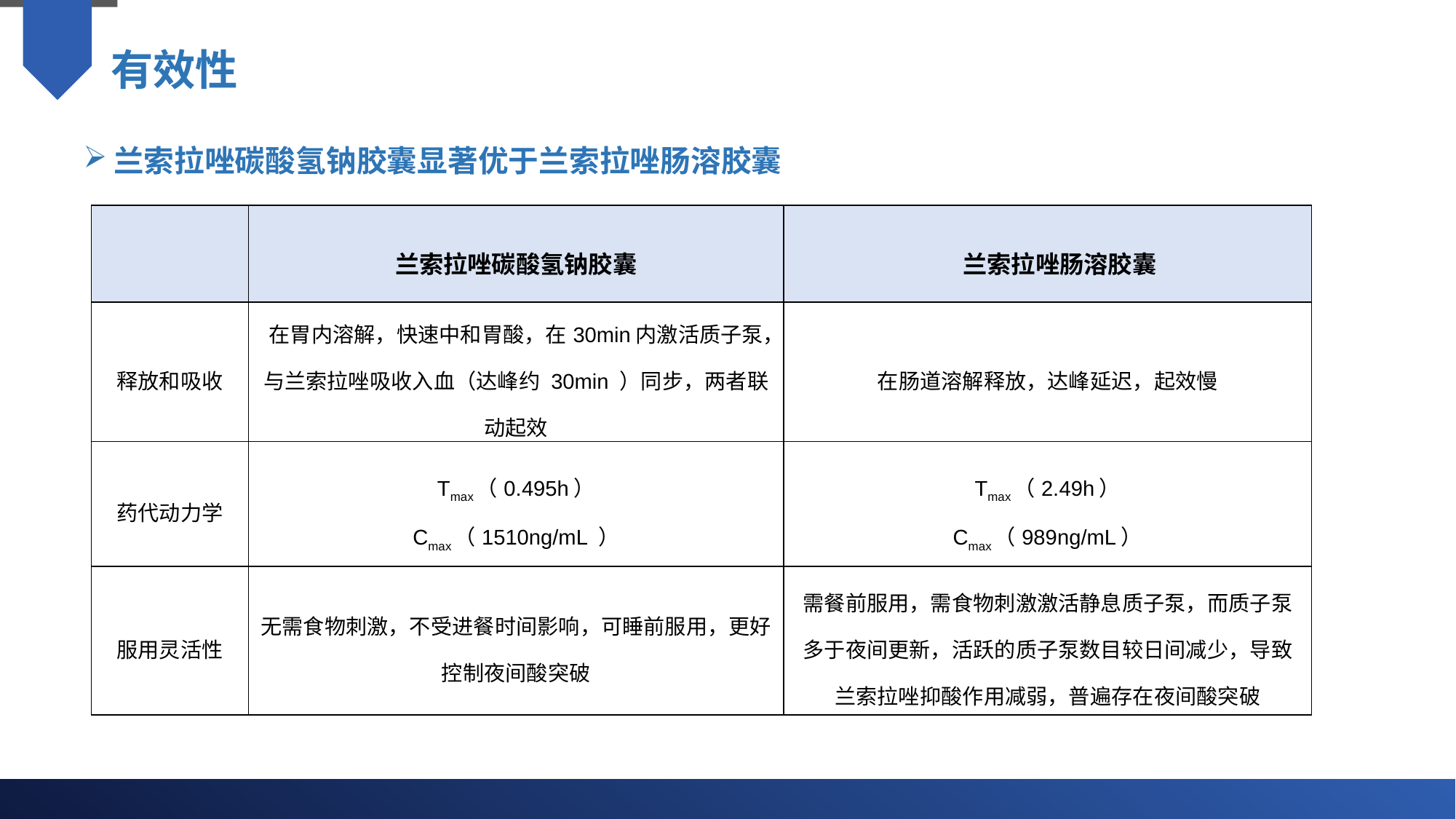

有效性
兰索拉唑碳酸氢钠胶囊显著优于兰索拉唑肠溶胶囊
|  | 兰索拉唑碳酸氢钠胶囊 | 兰索拉唑肠溶胶囊 |
| --- | --- | --- |
| 释放和吸收 | 在胃内溶解，快速中和胃酸，在30min内激活质子泵，与兰索拉唑吸收入血（达峰约 30min ）同步，两者联动起效 | 在肠道溶解释放，达峰延迟，起效慢 |
| 药代动力学 | Tmax（0.495h） Cmax（1510ng/mL ） | Tmax（2.49h） Cmax（989ng/mL） |
| 服用灵活性 | 无需食物刺激，不受进餐时间影响，可睡前服用，更好控制夜间酸突破 | 需餐前服用，需食物刺激激活静息质子泵，而质子泵多于夜间更新，活跃的质子泵数目较日间减少，导致兰索拉唑抑酸作用减弱，普遍存在夜间酸突破 |